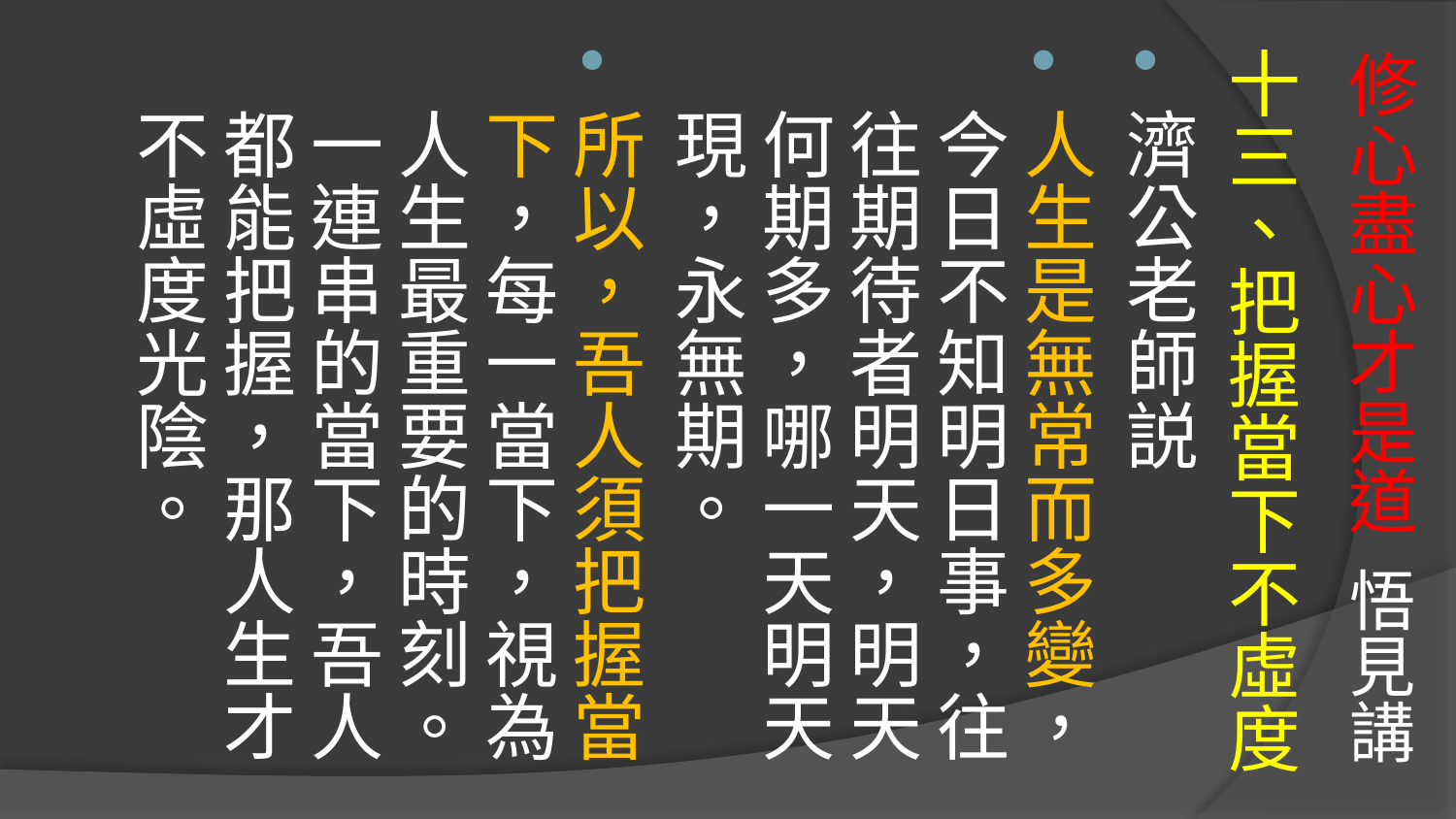

# 修心盡心才是道  悟見講
十三、把握當下不虛度
濟公老師説
人生是無常而多變，今日不知明日事，往往期待者明天，明天何期多，哪一天明天現，永無期。
所以，吾人須把握當下，每一當下，視為人生最重要的時刻。一連串的當下，吾人都能把握，那人生才不虛度光陰。